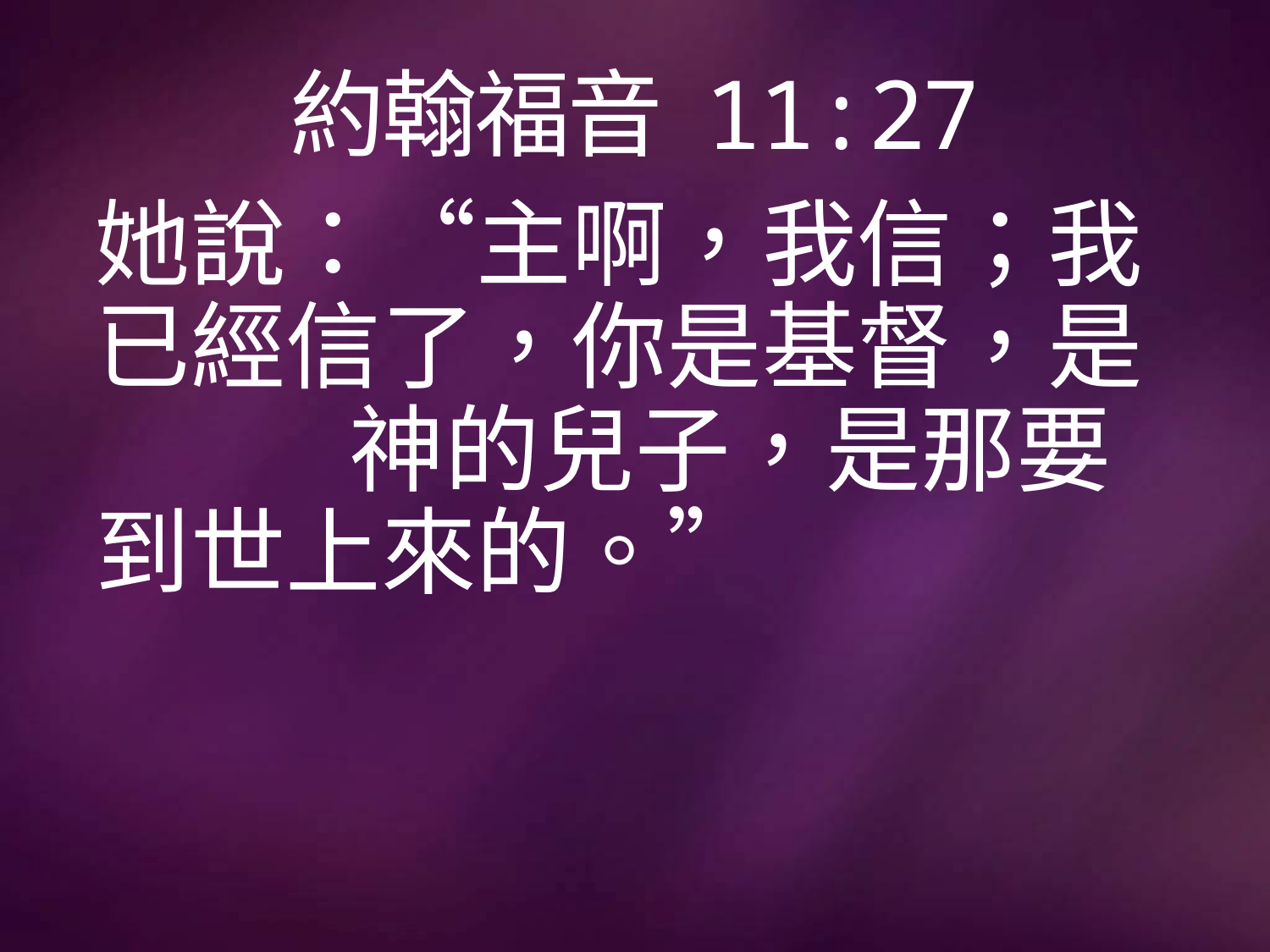

# 約翰福音 11:27
她說：“主啊，我信；我已經信了，你是基督，是　  	神的兒子，是那要到世上來的。”